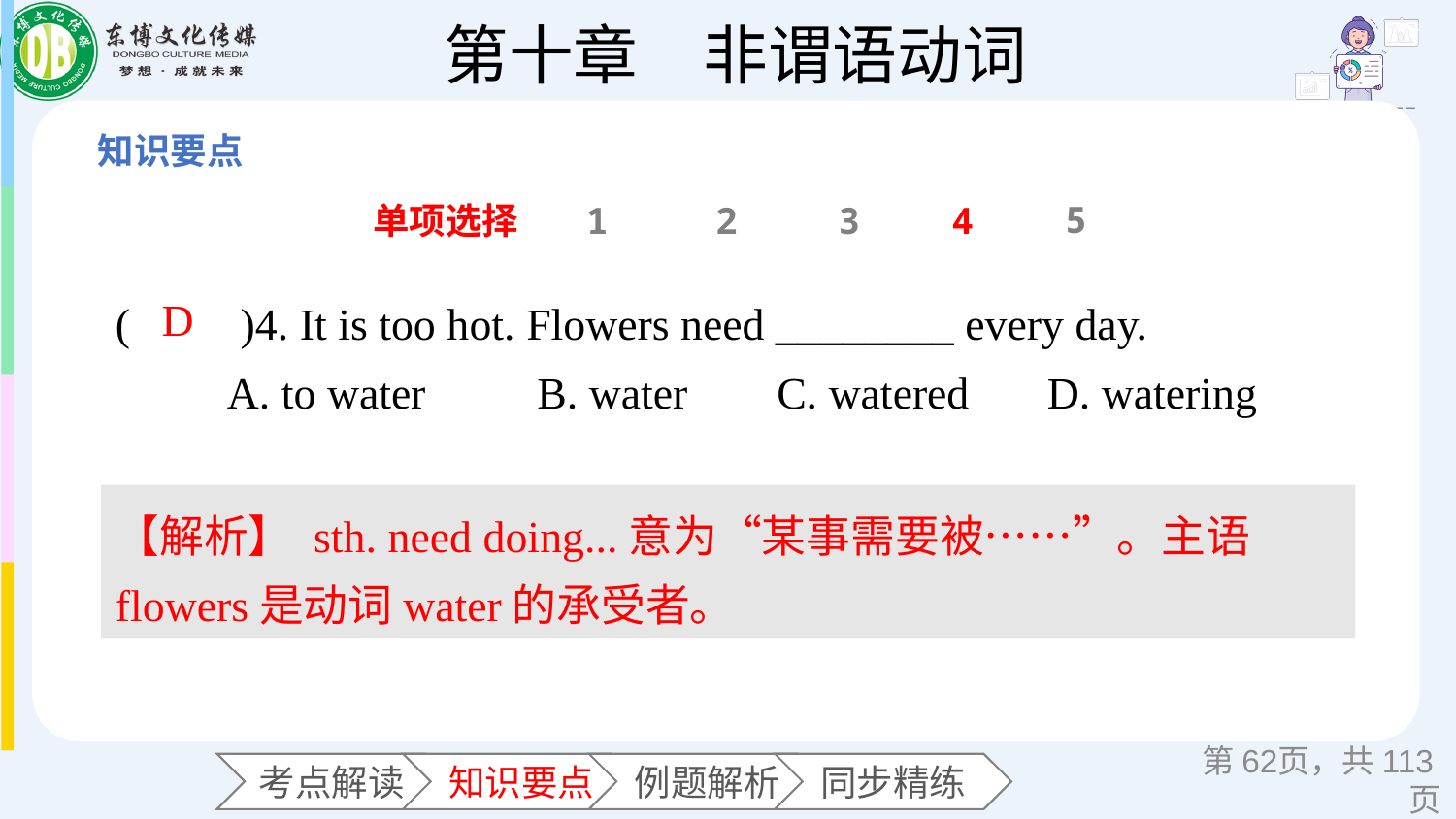

5
单项选择
1
2
3
4
(　　)4. It is too hot. Flowers need ________ every day.
          A. to water          B. water        C. watered       D. watering
D
【解析】 sth. need doing...意为“某事需要被……”。主语flowers是动词water的承受者。
第62页，共113页